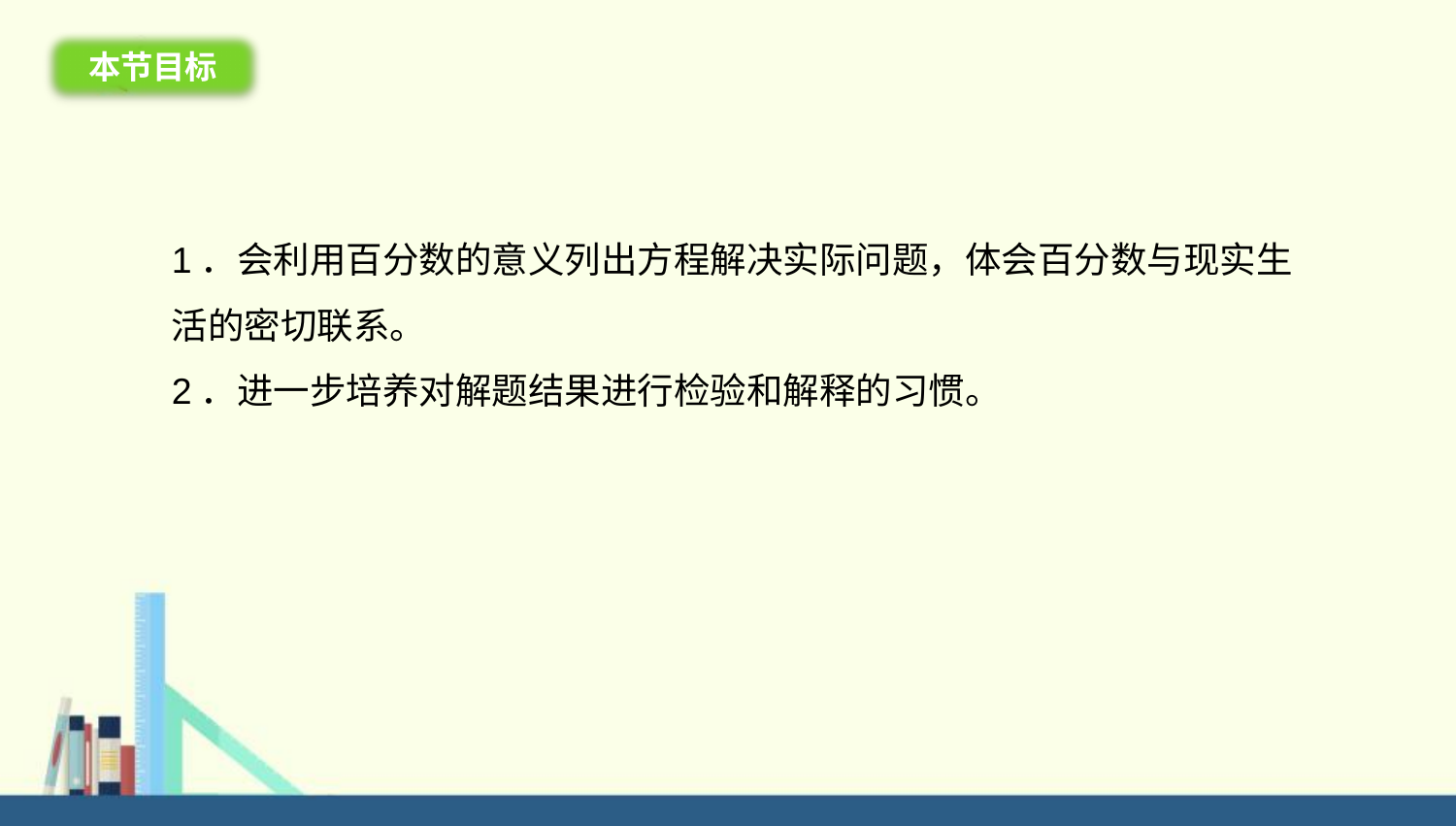

本节目标
1．会利用百分数的意义列出方程解决实际问题，体会百分数与现实生活的密切联系。
2．进一步培养对解题结果进行检验和解释的习惯。